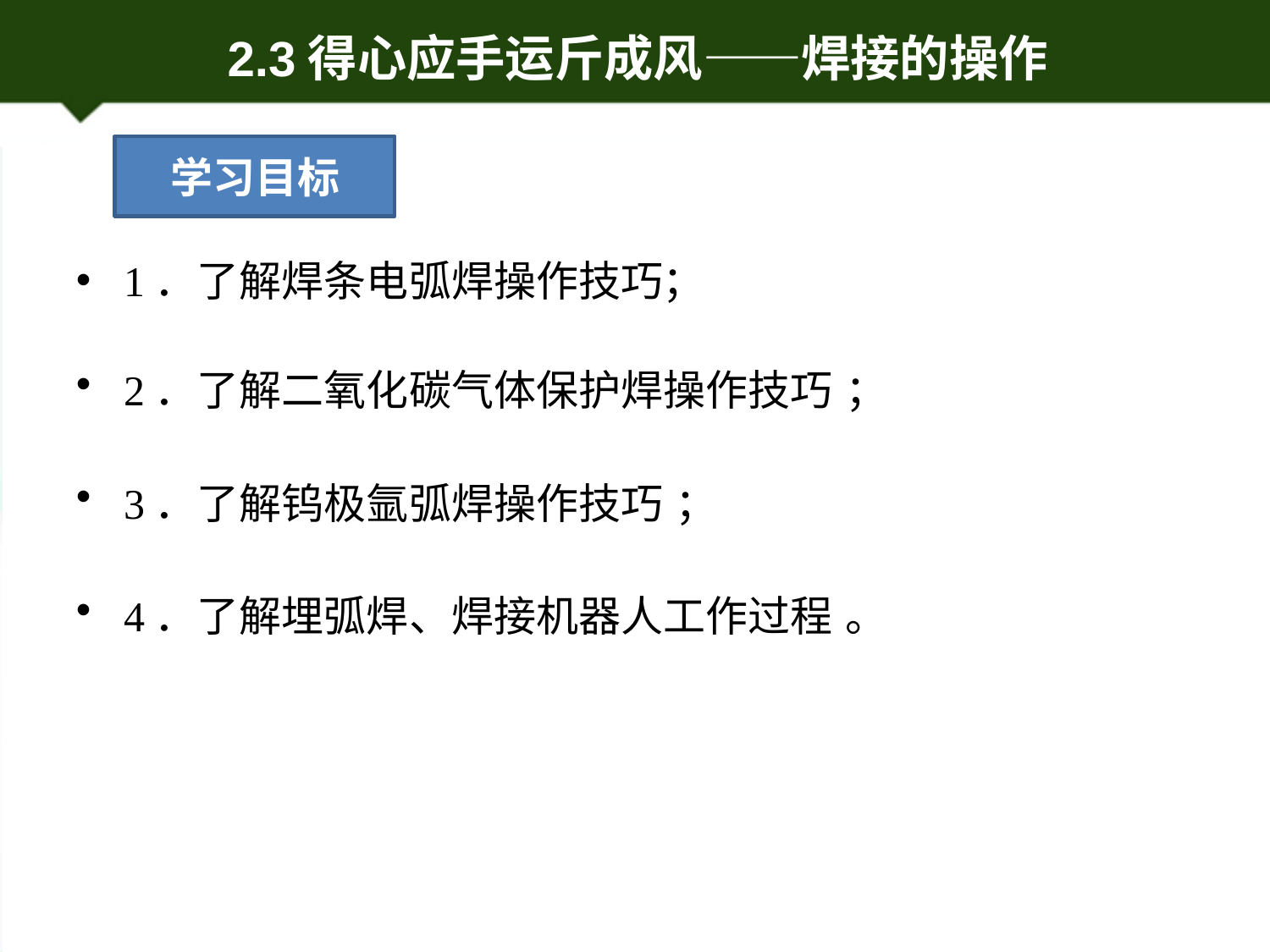

学习目标
1．了解焊条电弧焊操作技巧；
2．了解二氧化碳气体保护焊操作技巧 ；
3．了解钨极氩弧焊操作技巧 ；
4．了解埋弧焊、焊接机器人工作过程 。